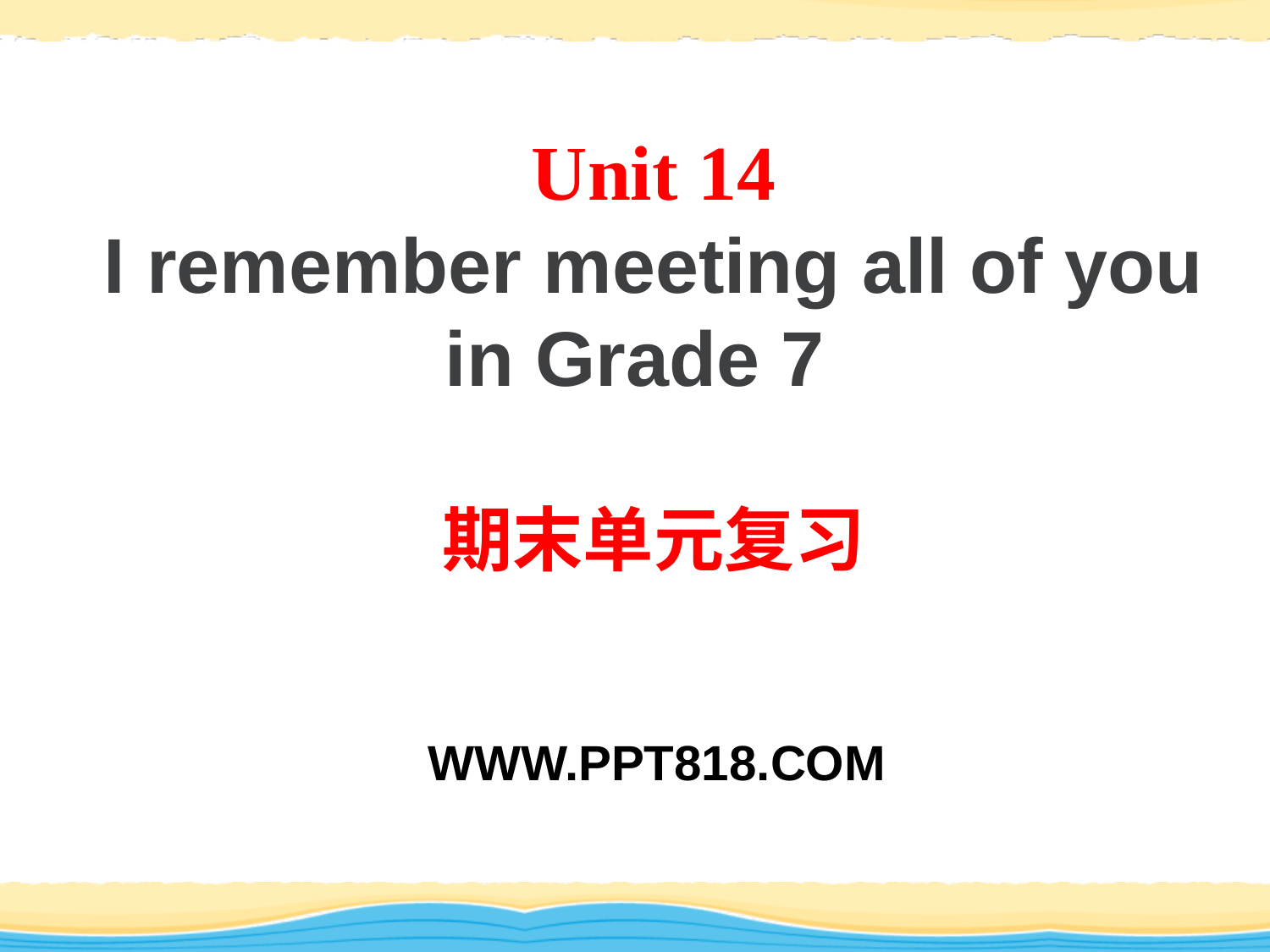

Unit 14
I remember meeting all of you in Grade 7

期末单元复习
WWW.PPT818.COM